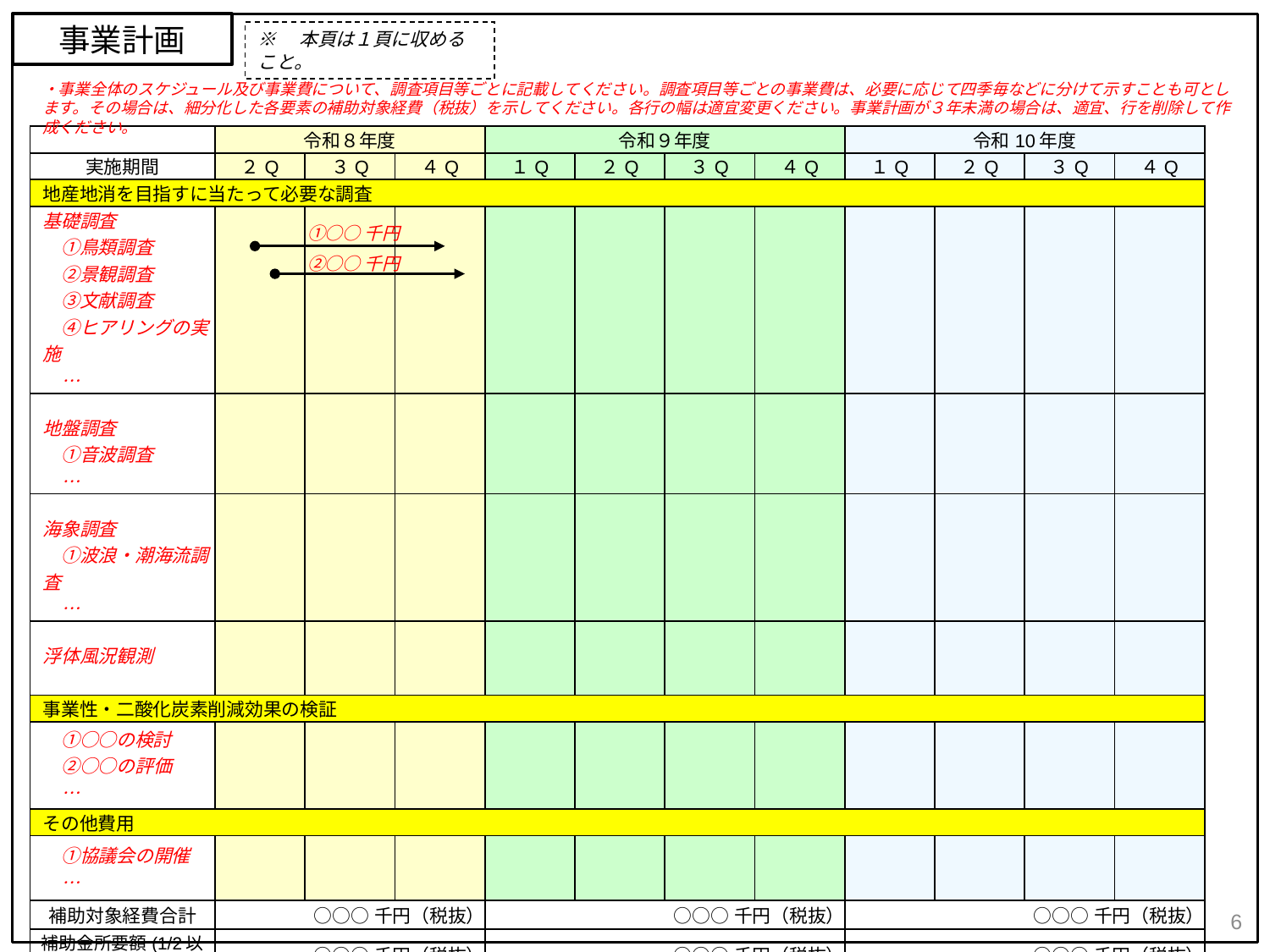

事業計画
※　本頁は１頁に収めること。

・事業全体のスケジュール及び事業費について、調査項目等ごとに記載してください。調査項目等ごとの事業費は、必要に応じて四季毎などに分けて示すことも可とします。その場合は、細分化した各要素の補助対象経費（税抜）を示してください。各行の幅は適宜変更ください。事業計画が３年未満の場合は、適宜、行を削除して作成ください。
|  | 令和８年度 |  |  | 令和９年度 |  |  |  | 令和10年度 |  |  |  |
| --- | --- | --- | --- | --- | --- | --- | --- | --- | --- | --- | --- |
| 実施期間 | ２Q | ３Q | ４Q | １Q | ２Q | ３Q | ４Q | １Q | ２Q | ３Q | ４Q |
| 地産地消を目指すに当たって必要な調査 |  |  |  |  |  |  |  |  |  |  |  |
| 基礎調査 　①鳥類調査 　②景観調査 　③文献調査 　④ヒアリングの実施 　… |  |  |  |  |  |  |  |  |  |  |  |
| 地盤調査 　①音波調査 　… |  |  |  |  |  |  |  |  |  |  |  |
| 海象調査 　①波浪・潮海流調査 　… |  |  |  |  |  |  |  |  |  |  |  |
| 浮体風況観測 |  |  |  |  |  |  |  |  |  |  |  |
| 事業性・二酸化炭素削減効果の検証 |  |  |  |  |  |  |  |  |  |  |  |
| ①○○の検討 　②○○の評価 　… |  |  |  |  |  |  |  |  |  |  |  |
| その他費用 |  |  |  |  |  |  |  |  |  |  |  |
| ①協議会の開催 　… |  |  |  |  |  |  |  |  |  |  |  |
| 補助対象経費合計 | ○○○千円（税抜） |  |  | ○○○千円（税抜） |  |  |  | ○○○千円（税抜） |  |  |  |
| 補助金所要額(1/2以内) | ○○○千円（税抜） |  |  | ○○○千円（税抜） |  |  |  | ○○○千円（税抜） |  |  |  |
| 実施期間合計補助対象経費　　　　　　　　　　　　　　　　　　　　　　　　　　　　　　　　　　　　　　　　　　　　　　　　　　　　　　　　　　○○○千円（税抜） |  |  |  |  |  |  |  |  |  |  |  |
| 実施期間合計補助金所要額（1/2以内）　　　　　　　　　　　　　　　　　　　　　　　　　　　　　　　　　　　　　　　　　　　　　　　　　　　 ○○○千円（税抜） |  |  |  |  |  |  |  |  |  |  |  |
①○○千円
②○○千円
6